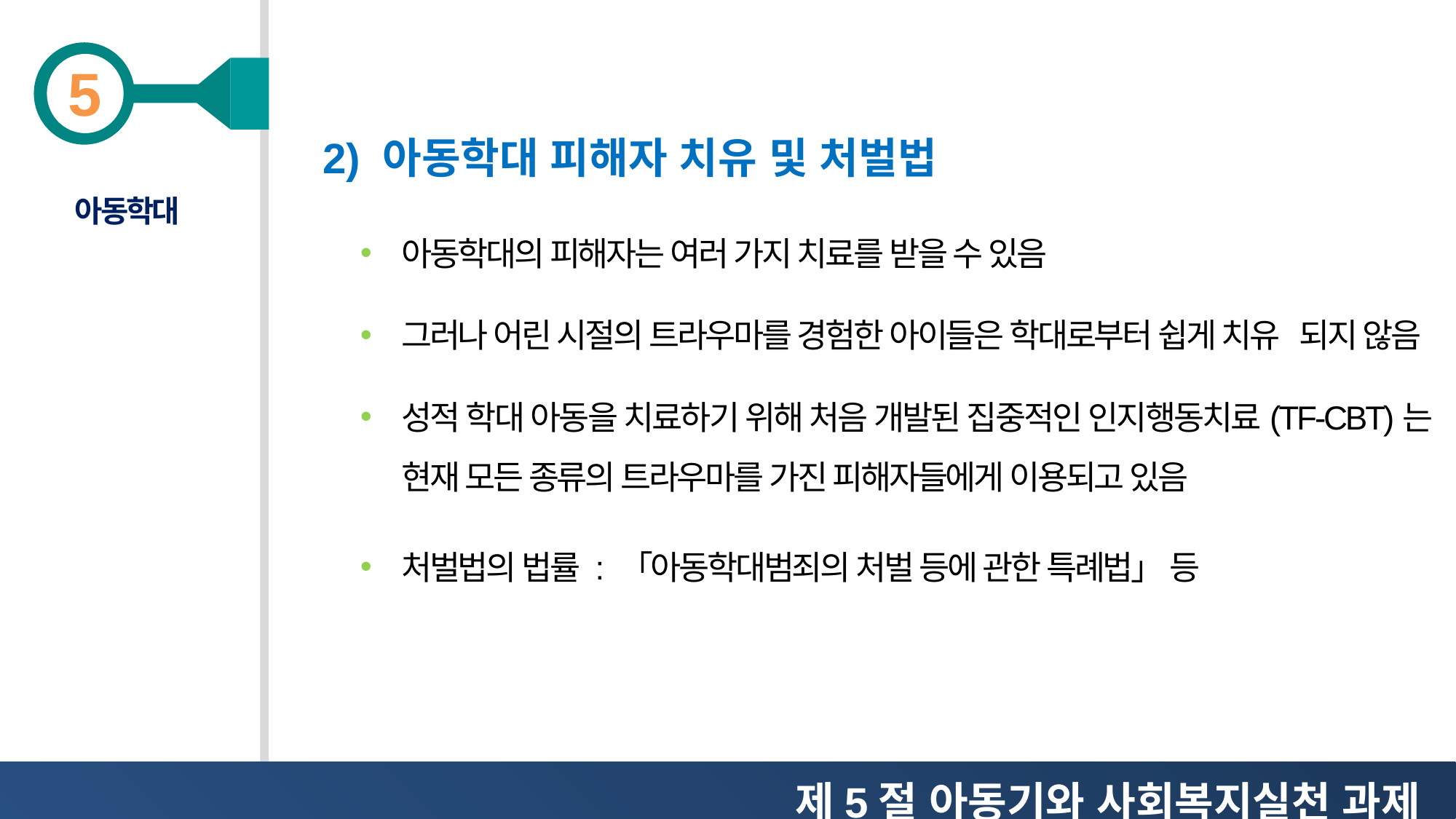

2) 아동학대 피해자 치유 및 처벌법
아동학대
아동학대의 피해자는 여러 가지 치료를 받을 수 있음

그러나 어린 시절의 트라우마를 경험한 아이들은 학대로부터 쉽게 치유   되지 않음

성적 학대 아동을 치료하기 위해 처음 개발된 집중적인 인지행동치료(TF-CBT)는 현재 모든 종류의 트라우마를 가진 피해자들에게 이용되고 있음

처벌법의 법률 : 「아동학대범죄의 처벌 등에 관한 특례법」 등
제5절 아동기와 사회복지실천 과제